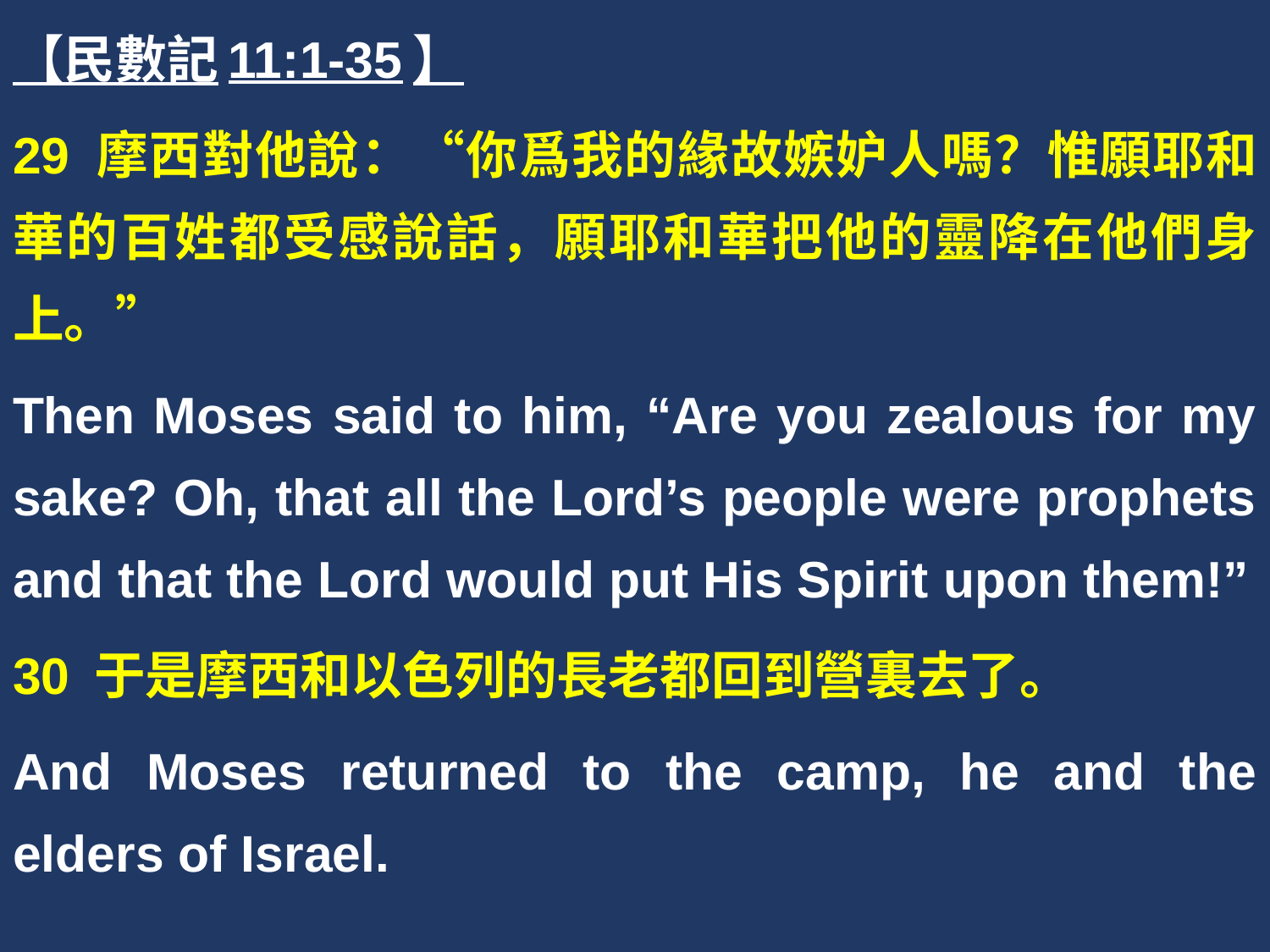

【民數記11:1-35】
29 摩西對他說：“你爲我的緣故嫉妒人嗎？惟願耶和華的百姓都受感說話，願耶和華把他的靈降在他們身上。”
Then Moses said to him, “Are you zealous for my sake? Oh, that all the Lord’s people were prophets and that the Lord would put His Spirit upon them!”
30 于是摩西和以色列的長老都回到營裏去了。
And Moses returned to the camp, he and the elders of Israel.